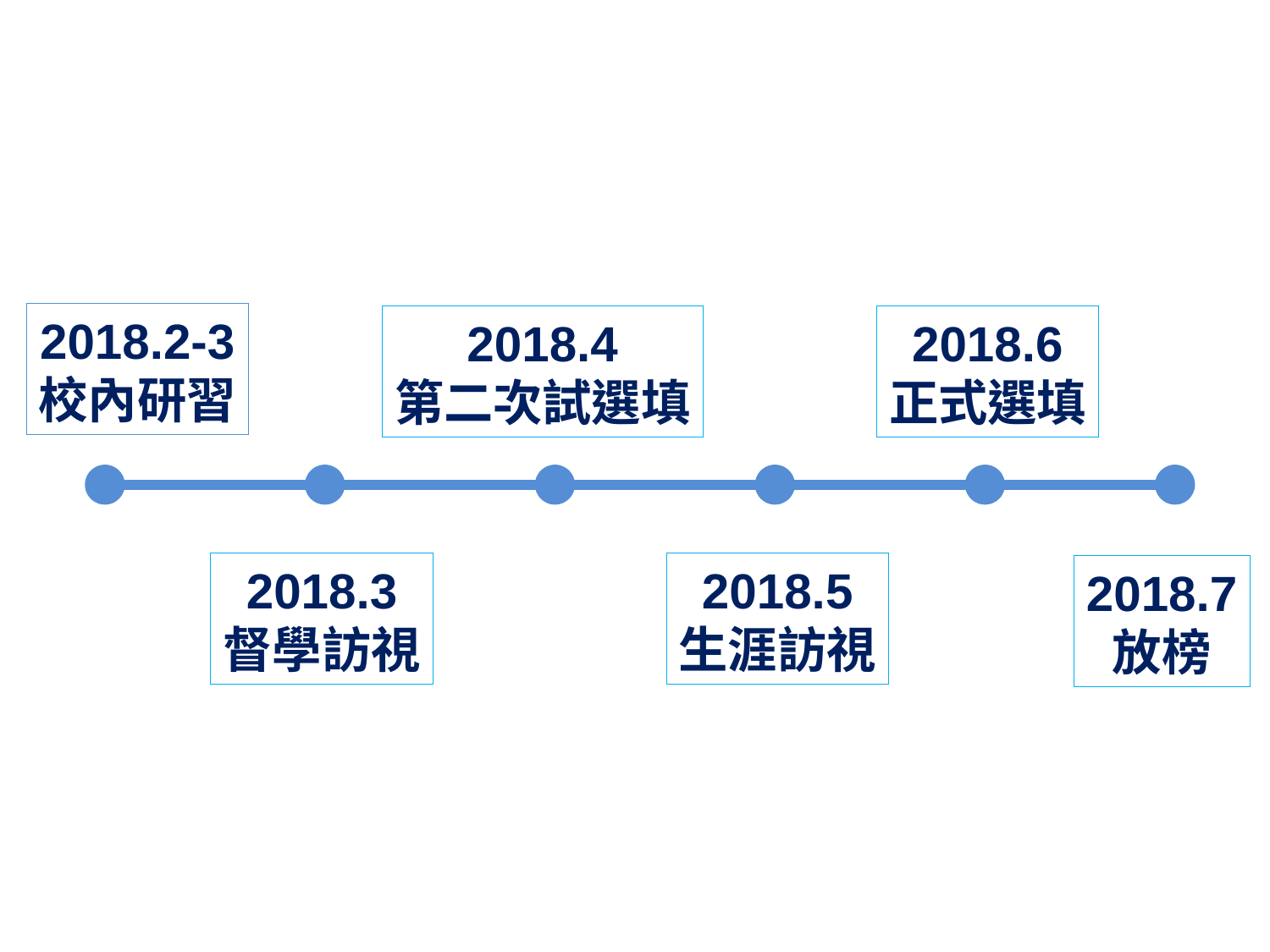

2018.2-3
校內研習
2018.4
第二次試選填
2018.6
正式選填

2018.3
督學訪視
2018.5
生涯訪視
2018.7
放榜